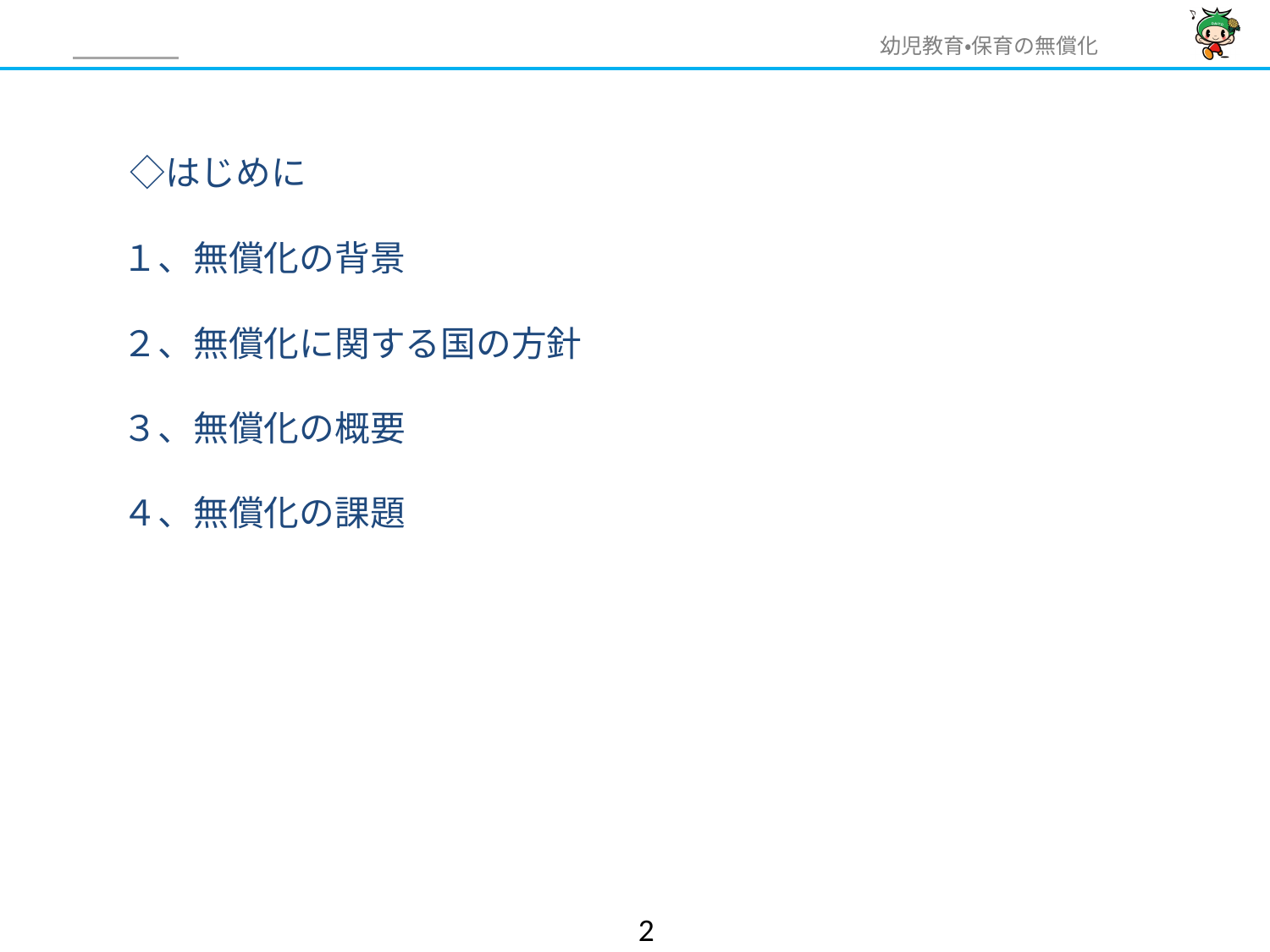

◇はじめに
　１、無償化の背景

　２、無償化に関する国の方針
　　　　　
　３、無償化の概要
　
　４、無償化の課題
#
2